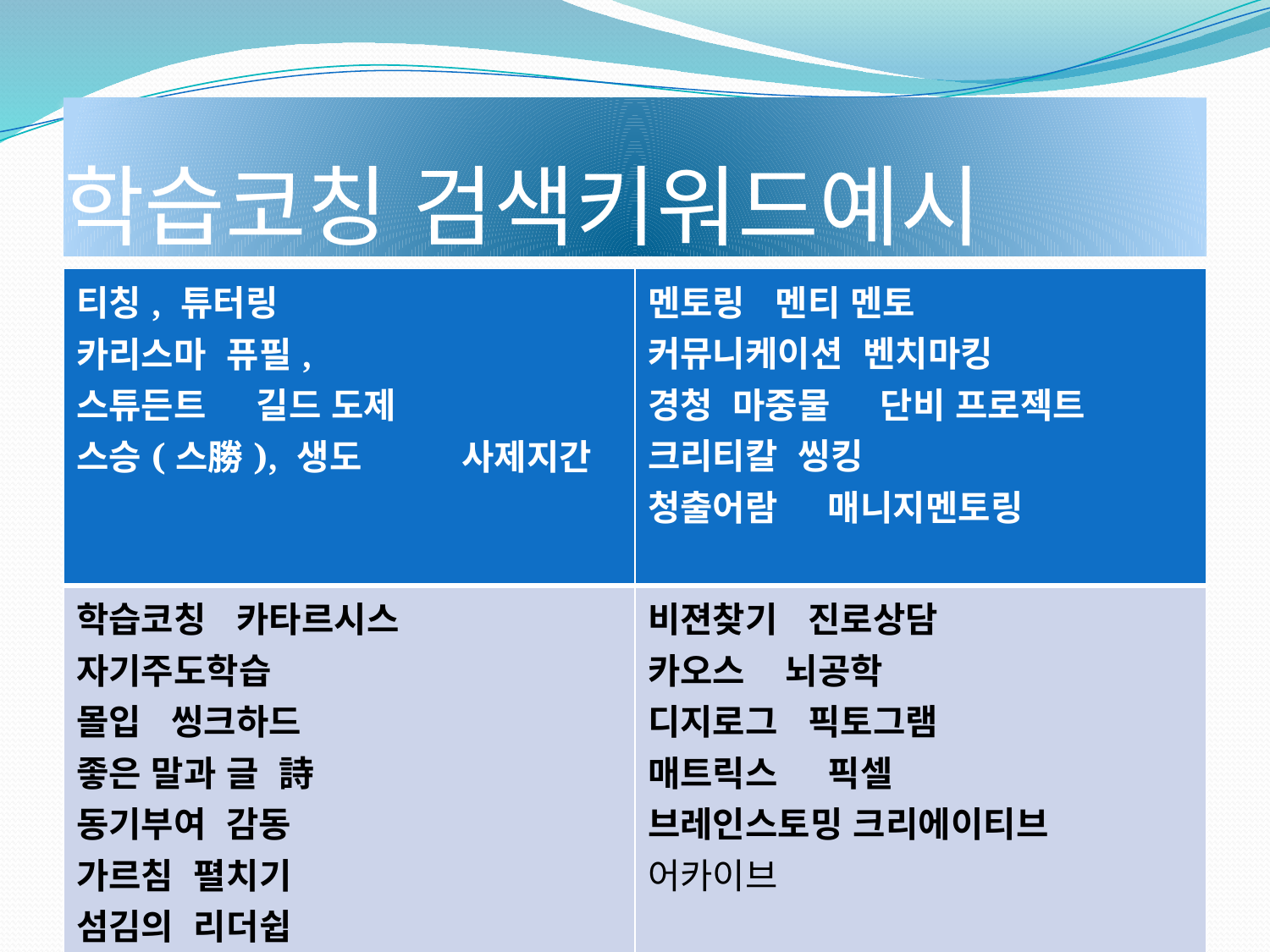

# 학습코칭 검색키워드예시
| 티칭, 튜터링     카리스마 퓨필, 스튜든트     길드 도제 스승(스勝), 생도          사제지간 | 멘토링 멘티 멘토  커뮤니케이션 벤치마킹     경청  마중물     단비 프로젝트 크리티칼 씽킹 청출어람     매니지멘토링 |
| --- | --- |
| 학습코칭  카타르시스  자기주도학습     몰입   씽크하드  좋은 말과 글  詩   동기부여 감동 가르침 펼치기 섬김의 리더쉽 | 비젼찾기 진로상담     카오스    뇌공학  디지로그   픽토그램     매트릭스     픽셀  브레인스토밍 크리에이티브 어카이브 |